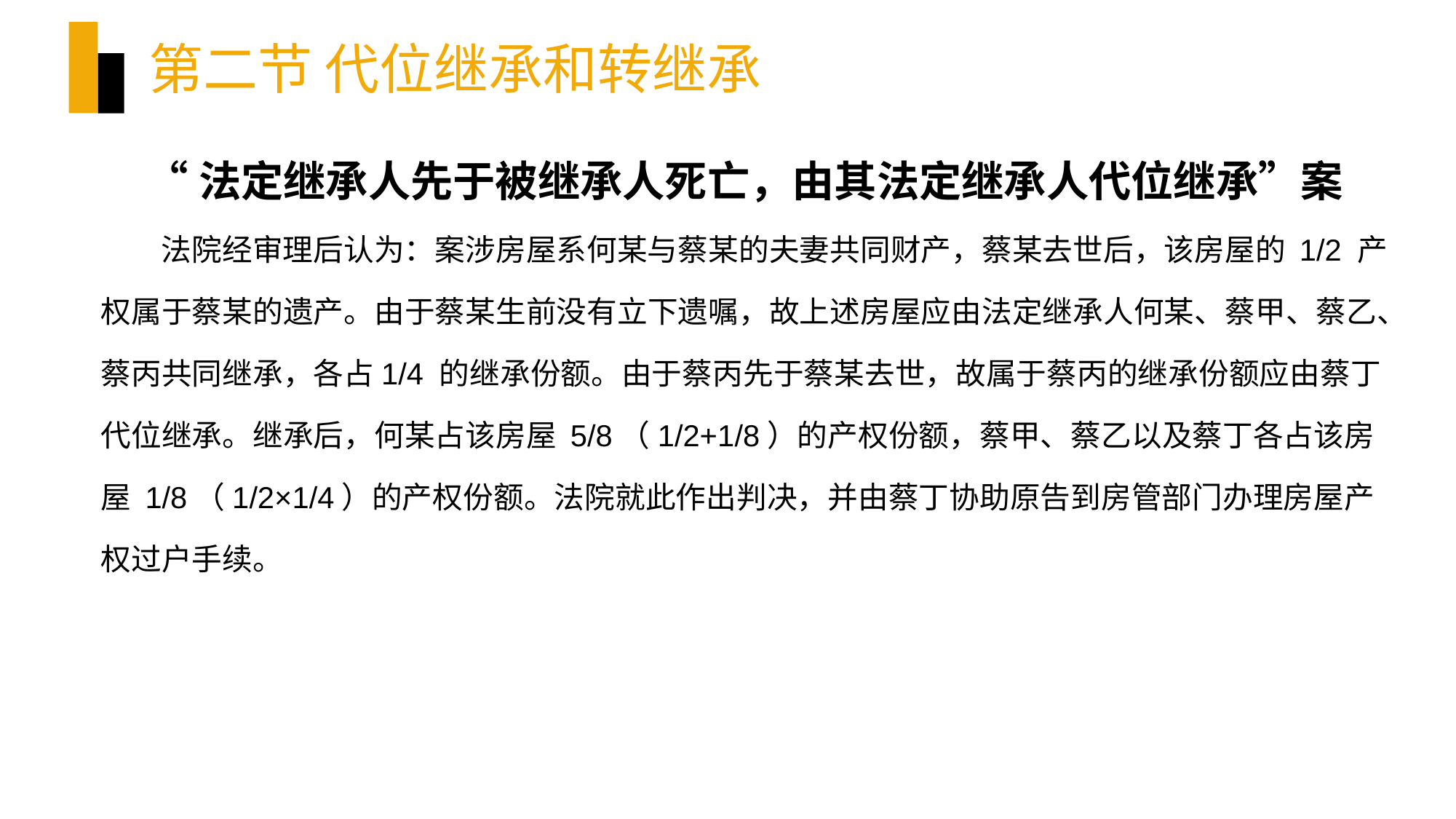

# 第二节 代位继承和转继承
“法定继承人先于被继承人死亡，由其法定继承人代位继承”案
法院经审理后认为：案涉房屋系何某与蔡某的夫妻共同财产，蔡某去世后，该房屋的 1/2 产权属于蔡某的遗产。由于蔡某生前没有立下遗嘱，故上述房屋应由法定继承人何某、蔡甲、蔡乙、蔡丙共同继承，各占1/4 的继承份额。由于蔡丙先于蔡某去世，故属于蔡丙的继承份额应由蔡丁代位继承。继承后，何某占该房屋 5/8（1/2+1/8）的产权份额，蔡甲、蔡乙以及蔡丁各占该房屋 1/8（1/2×1/4）的产权份额。法院就此作出判决，并由蔡丁协助原告到房管部门办理房屋产权过户手续。